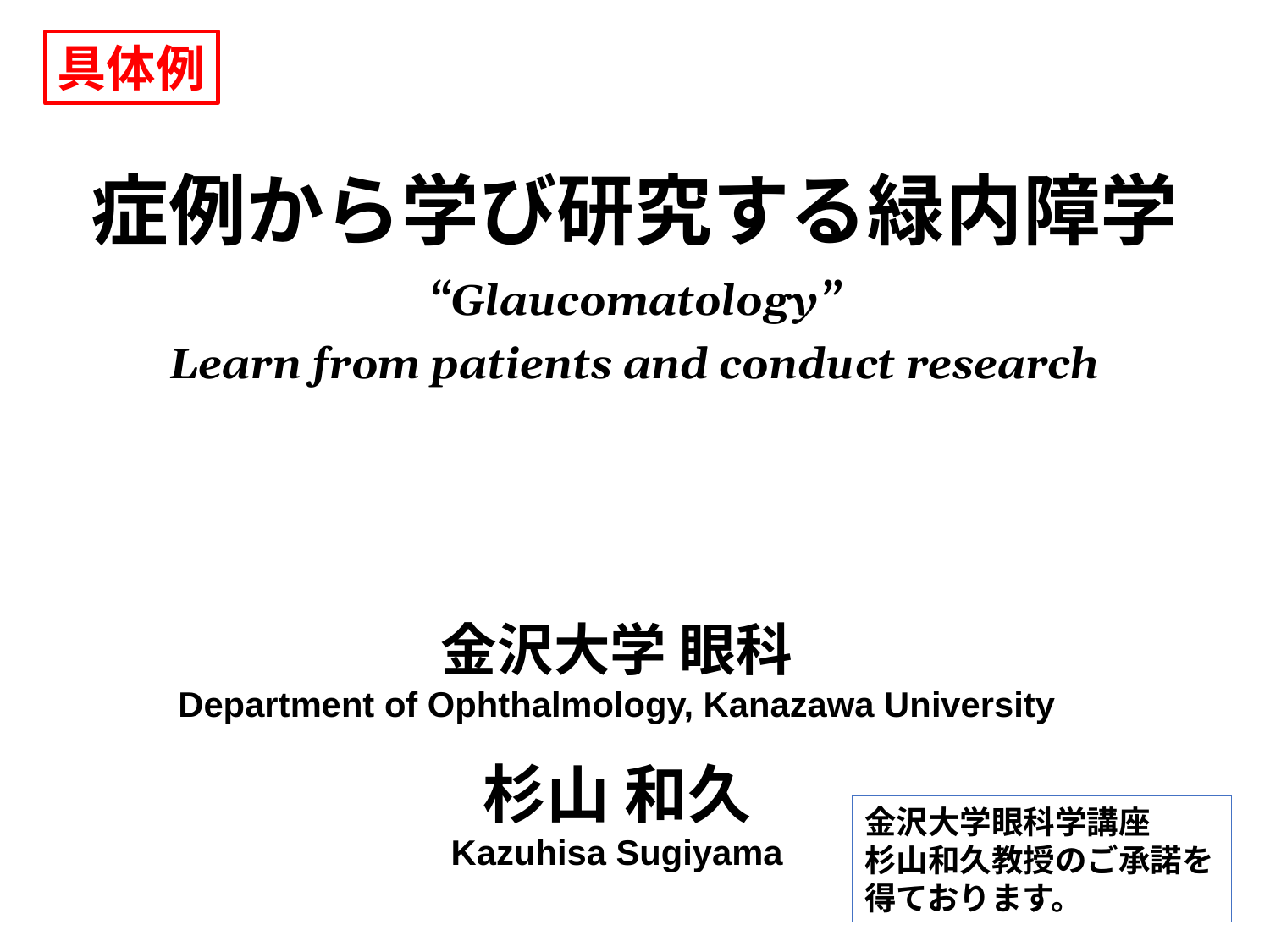

具体例
# 症例から学び研究する緑内障学
“Glaucomatology”
Learn from patients and conduct research
金沢大学 眼科
Department of Ophthalmology, Kanazawa University

杉山 和久
Kazuhisa Sugiyama
金沢大学眼科学講座
杉山和久教授のご承諾を得ております。